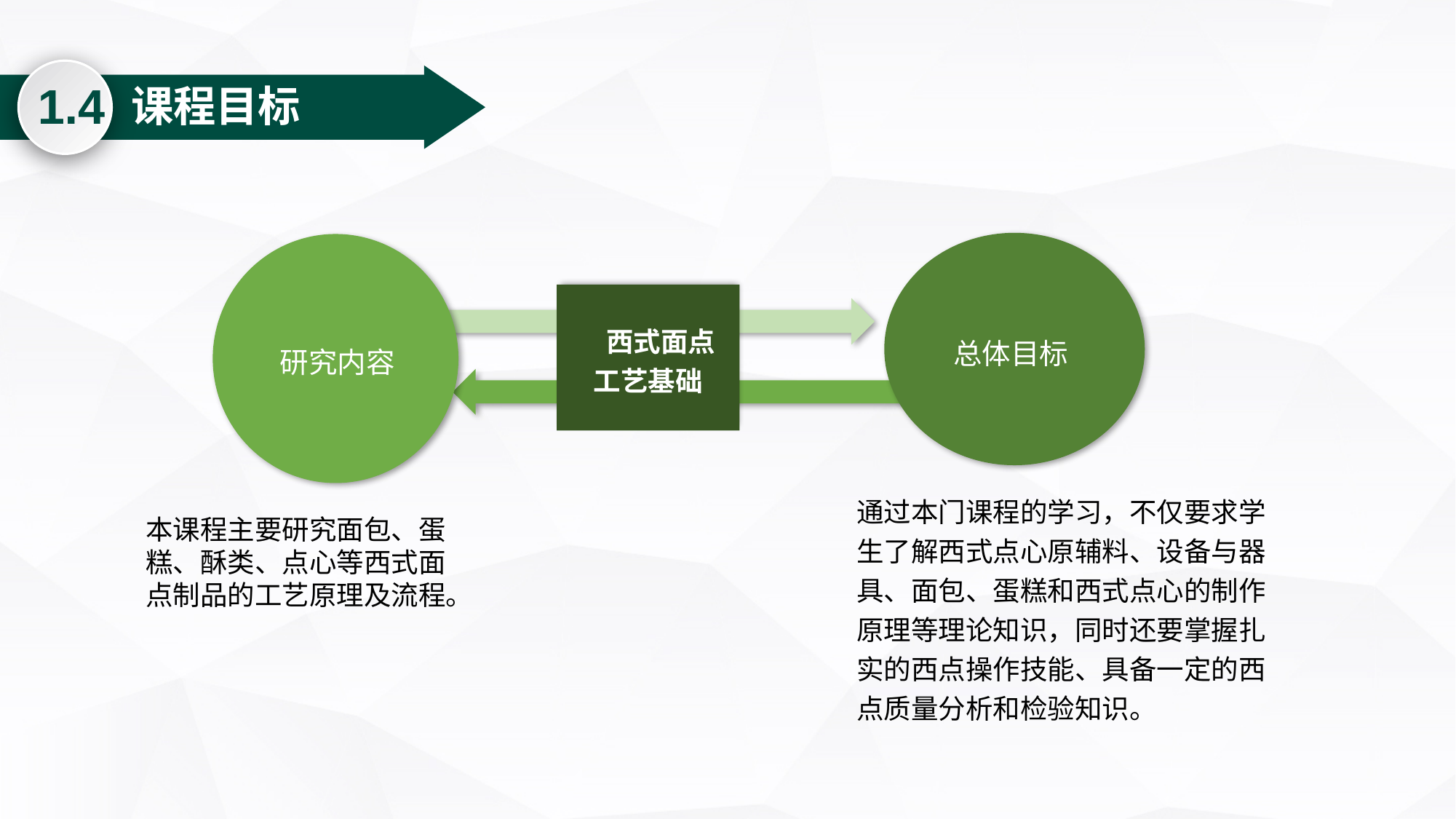

1.4
课程目标
  总体目标
  研究内容
   西式面点工艺基础

通过本门课程的学习，不仅要求学生了解西式点心原辅料、设备与器具、面包、蛋糕和西式点心的制作原理等理论知识，同时还要掌握扎实的西点操作技能、具备一定的西点质量分析和检验知识。
本课程主要研究面包、蛋糕、酥类、点心等西式面点制品的工艺原理及流程。